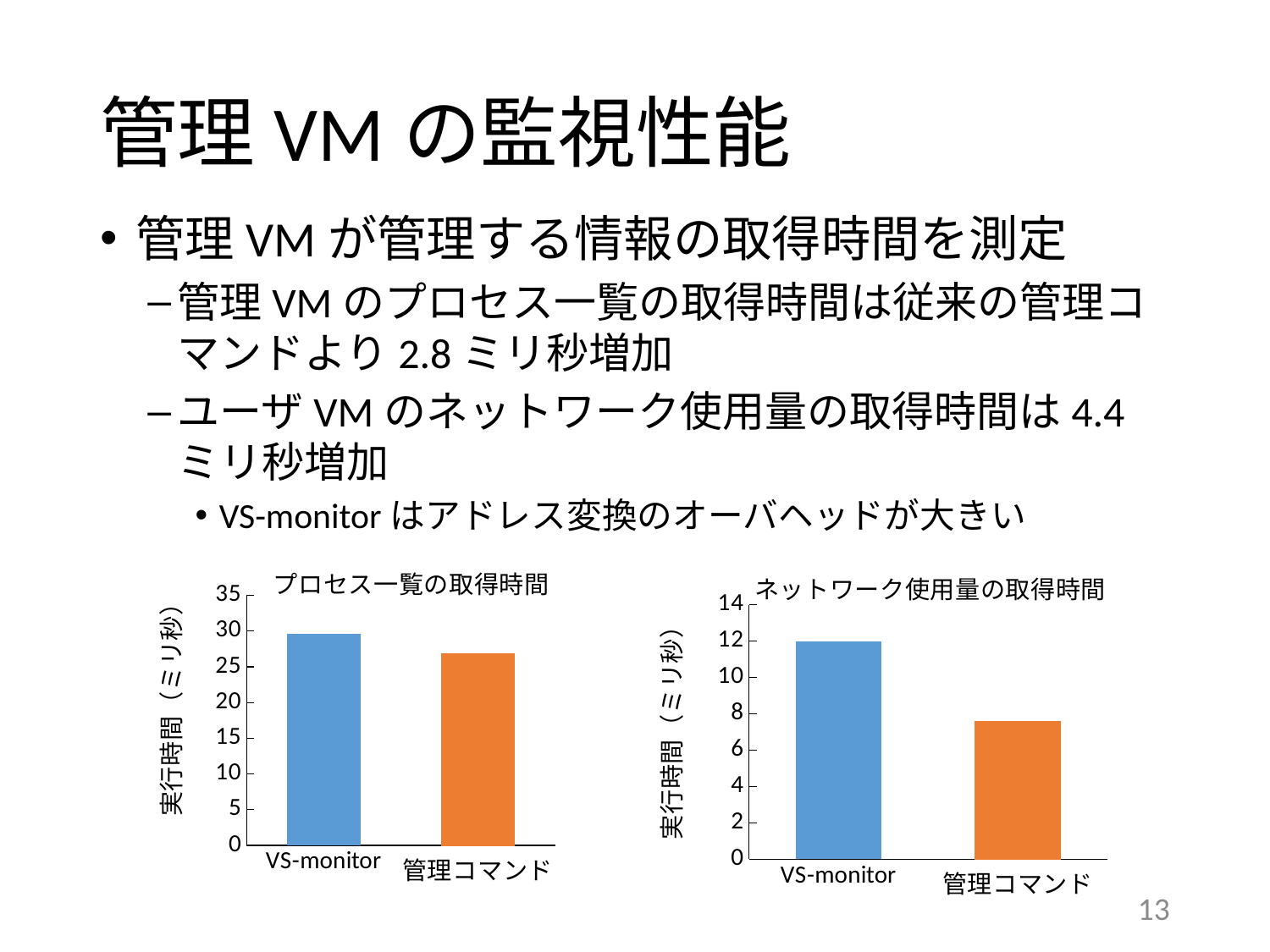

# 管理VMの監視性能
管理VMが管理する情報の取得時間を測定
管理VMのプロセス一覧の取得時間は従来の管理コマンドより2.8ミリ秒増加
ユーザVMのネットワーク使用量の取得時間は4.4ミリ秒増加
VS-monitorはアドレス変換のオーバヘッドが大きい

### Chart: プロセス一覧の取得時間

| Category |  |
|---|---|
| VS-monitor | 29.6 |
| 管理コマンド | 26.8 |

### Chart: ネットワーク使用量の取得時間

| Category |  |
|---|---|
| VS-monitor | 12.0 |
| 管理コマンド | 7.6 |
13